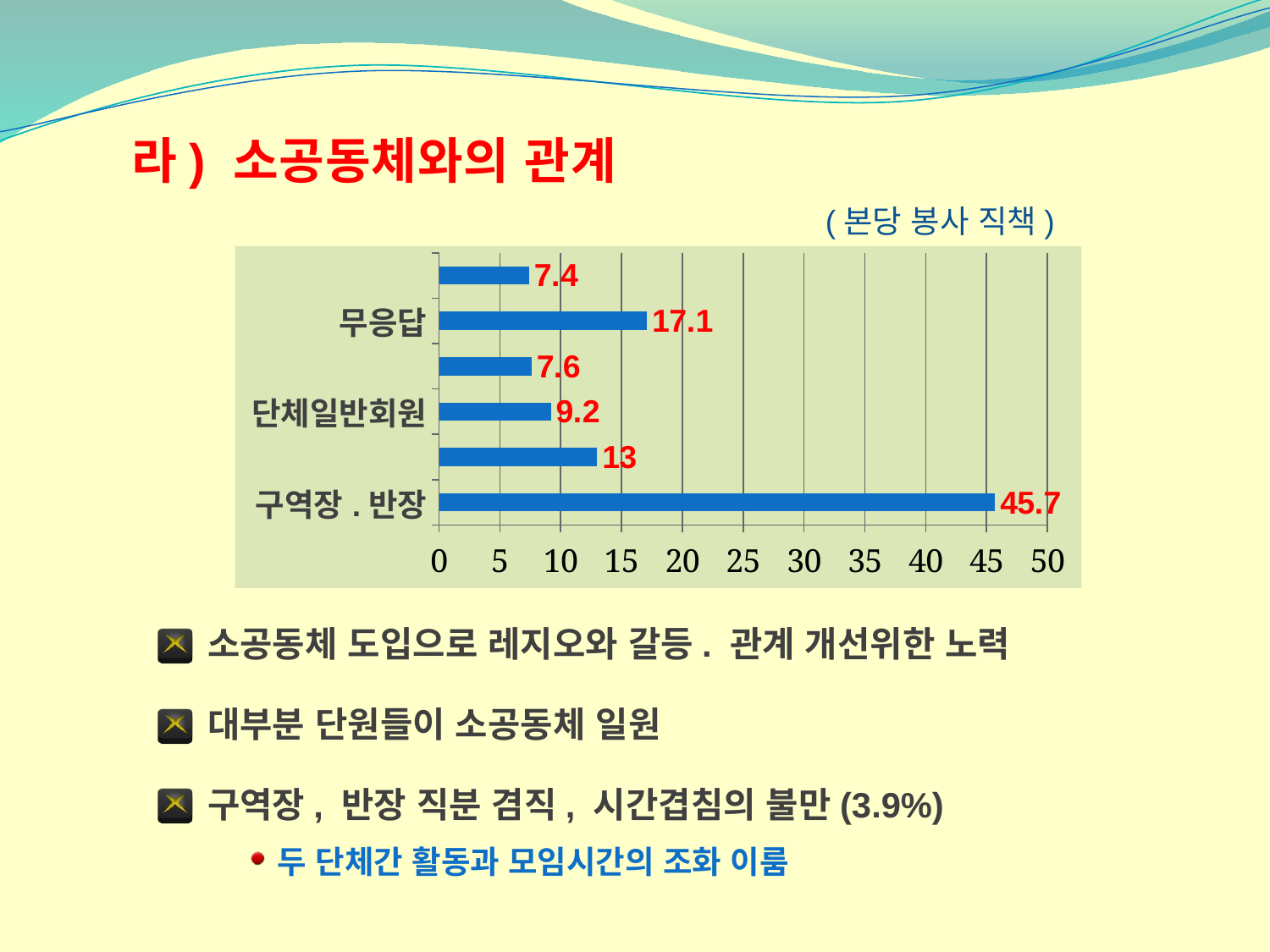

라) 소공동체와의 관계
(본당 봉사 직책)

### Chart

| Category | 열1 |
|---|---|
| 구역장.반장 | 45.7 |
| 기타단체간부 | 13.0 |
| 단체일반회원 | 9.200000000000001 |
| 총회장,사목 | 7.6 |
| 무응답 | 17.1 |
| 기타 | 7.4 |
소공동체 도입으로 레지오와 갈등. 관계 개선위한 노력

대부분 단원들이 소공동체 일원

구역장, 반장 직분 겸직, 시간겹침의 불만(3.9%)

두 단체간 활동과 모임시간의 조화 이룸